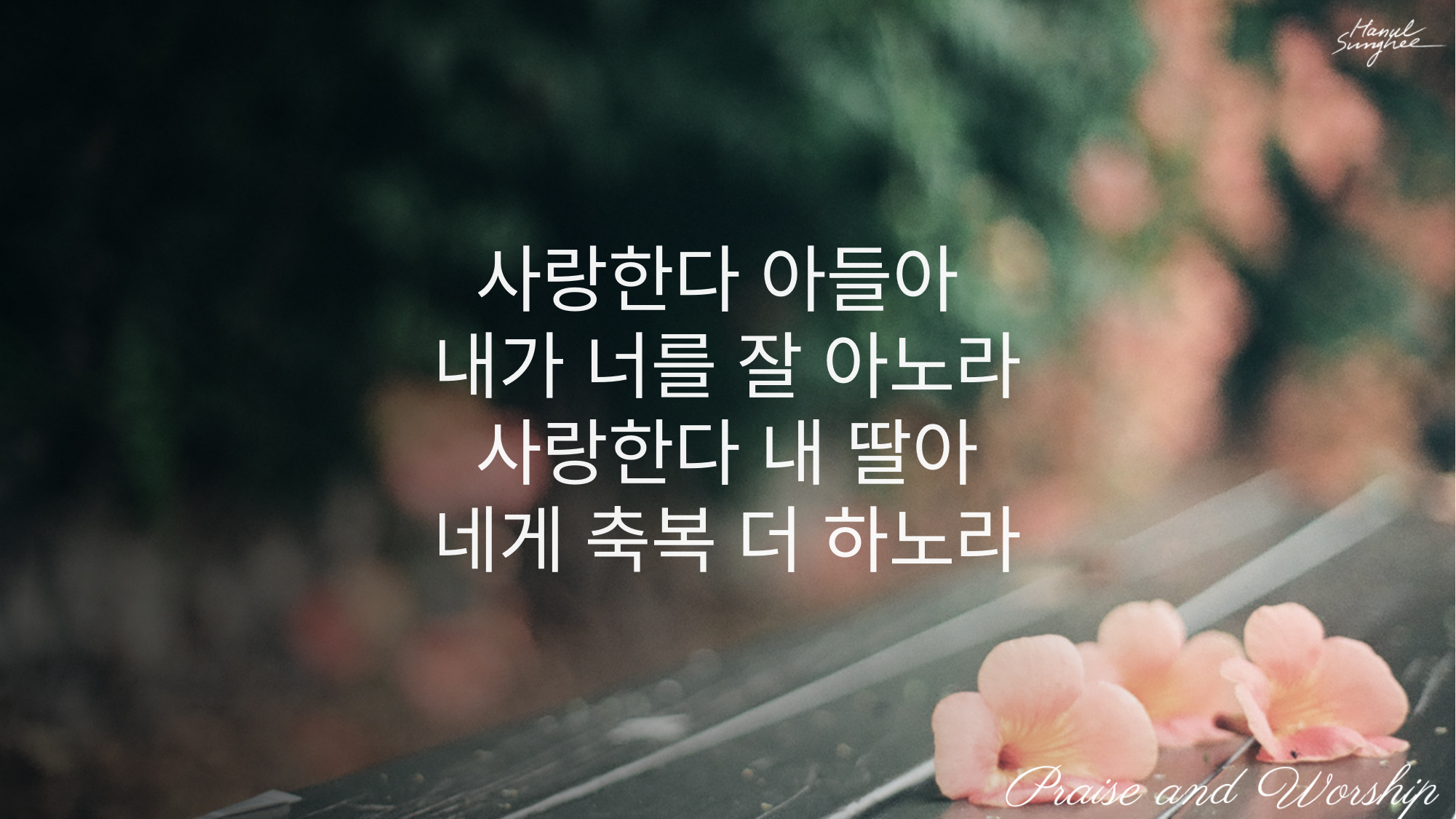

사랑한다 아들아
내가 너를 잘 아노라
사랑한다 내 딸아
네게 축복 더 하노라